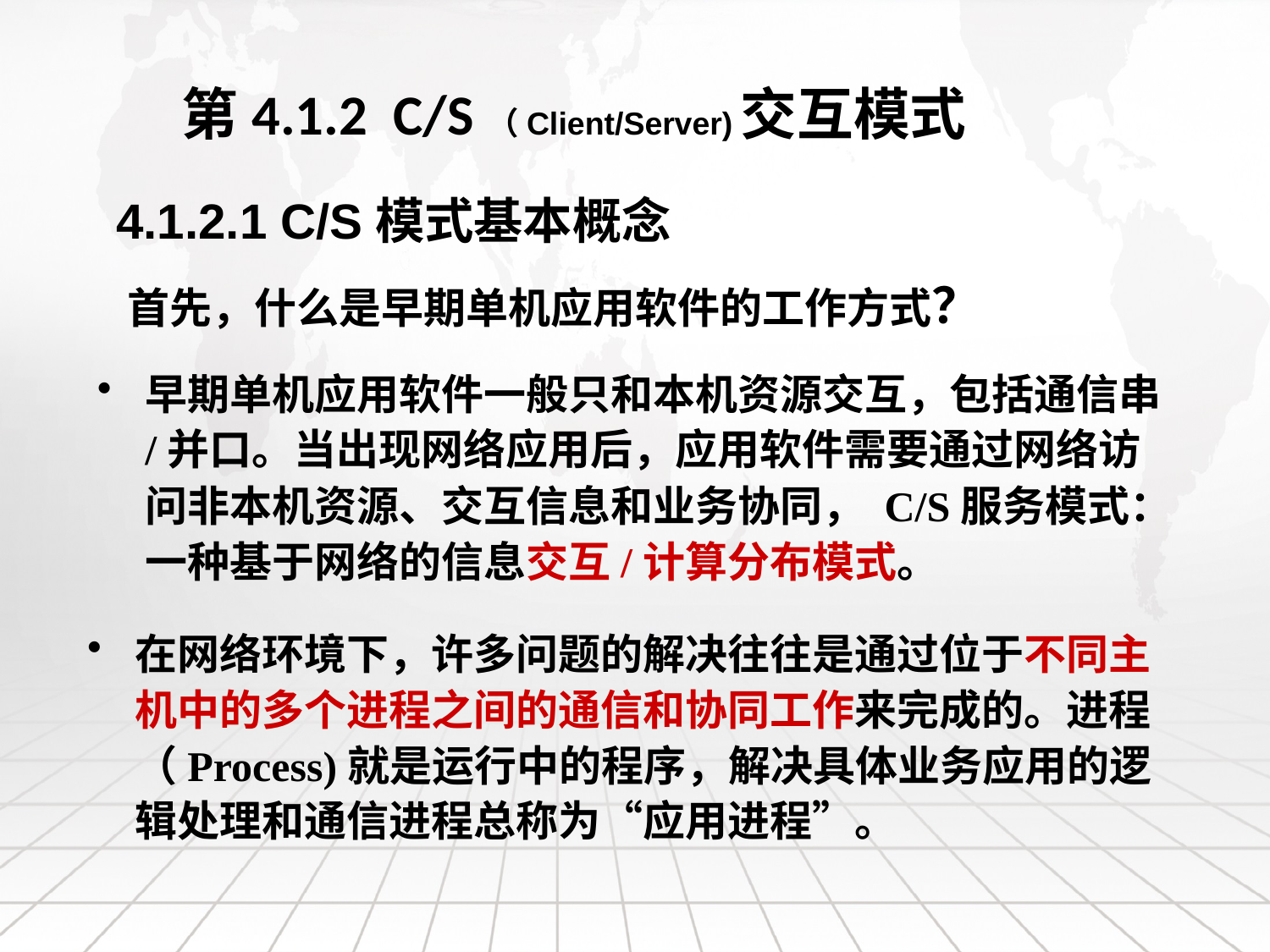

第4.1.2  C/S（Client/Server)交互模式
 4.1.2.1 C/S模式基本概念
首先，什么是早期单机应用软件的工作方式？
早期单机应用软件一般只和本机资源交互，包括通信串/并口。当出现网络应用后，应用软件需要通过网络访问非本机资源、交互信息和业务协同， C/S服务模式：一种基于网络的信息交互/计算分布模式。
在网络环境下，许多问题的解决往往是通过位于不同主机中的多个进程之间的通信和协同工作来完成的。进程（Process)就是运行中的程序，解决具体业务应用的逻辑处理和通信进程总称为“应用进程”。